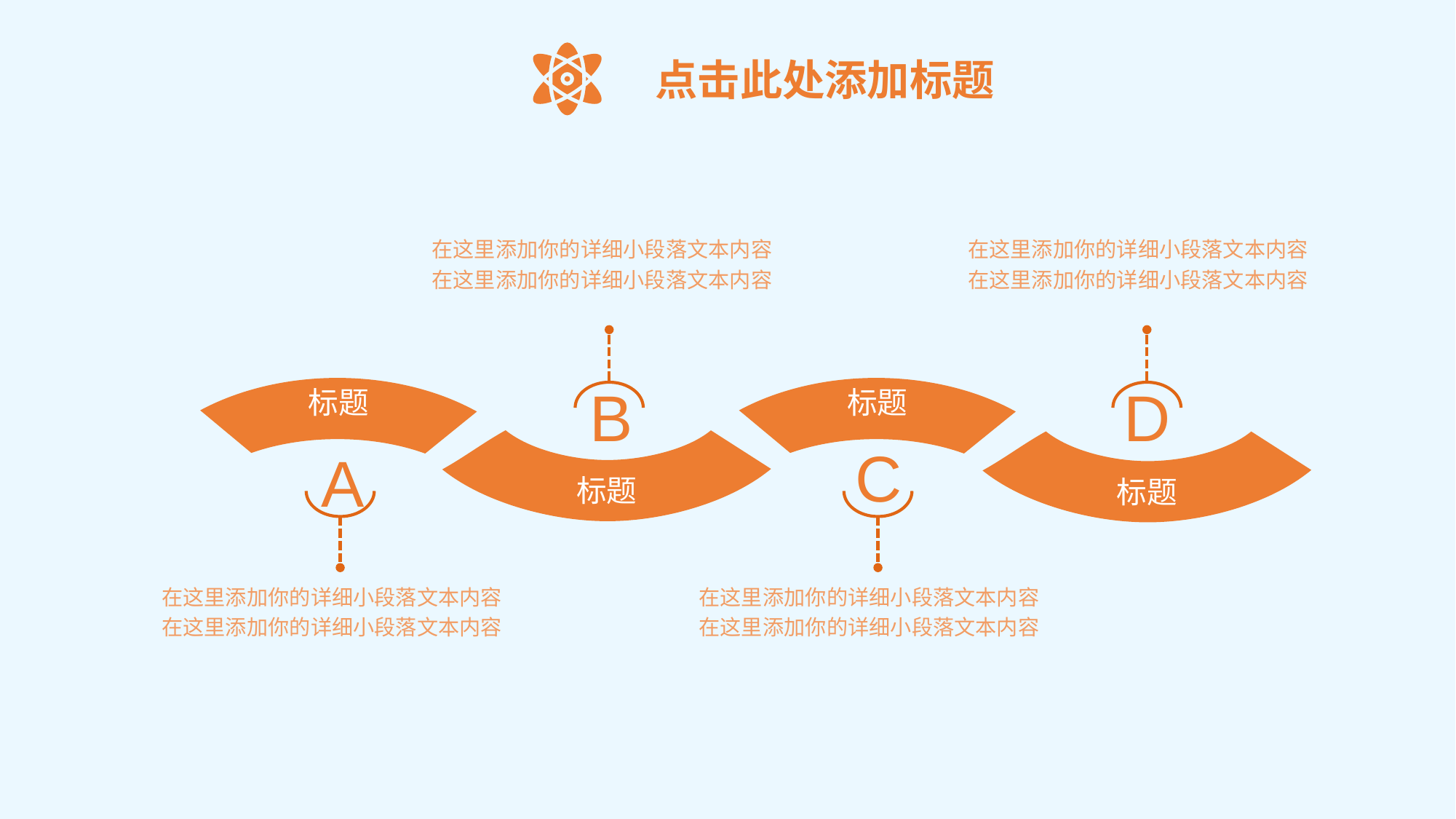

点击此处添加标题
在这里添加你的详细小段落文本内容
在这里添加你的详细小段落文本内容
在这里添加你的详细小段落文本内容
在这里添加你的详细小段落文本内容

标题
标题
B
D
标题
标题
C
A

在这里添加你的详细小段落文本内容
在这里添加你的详细小段落文本内容
在这里添加你的详细小段落文本内容
在这里添加你的详细小段落文本内容